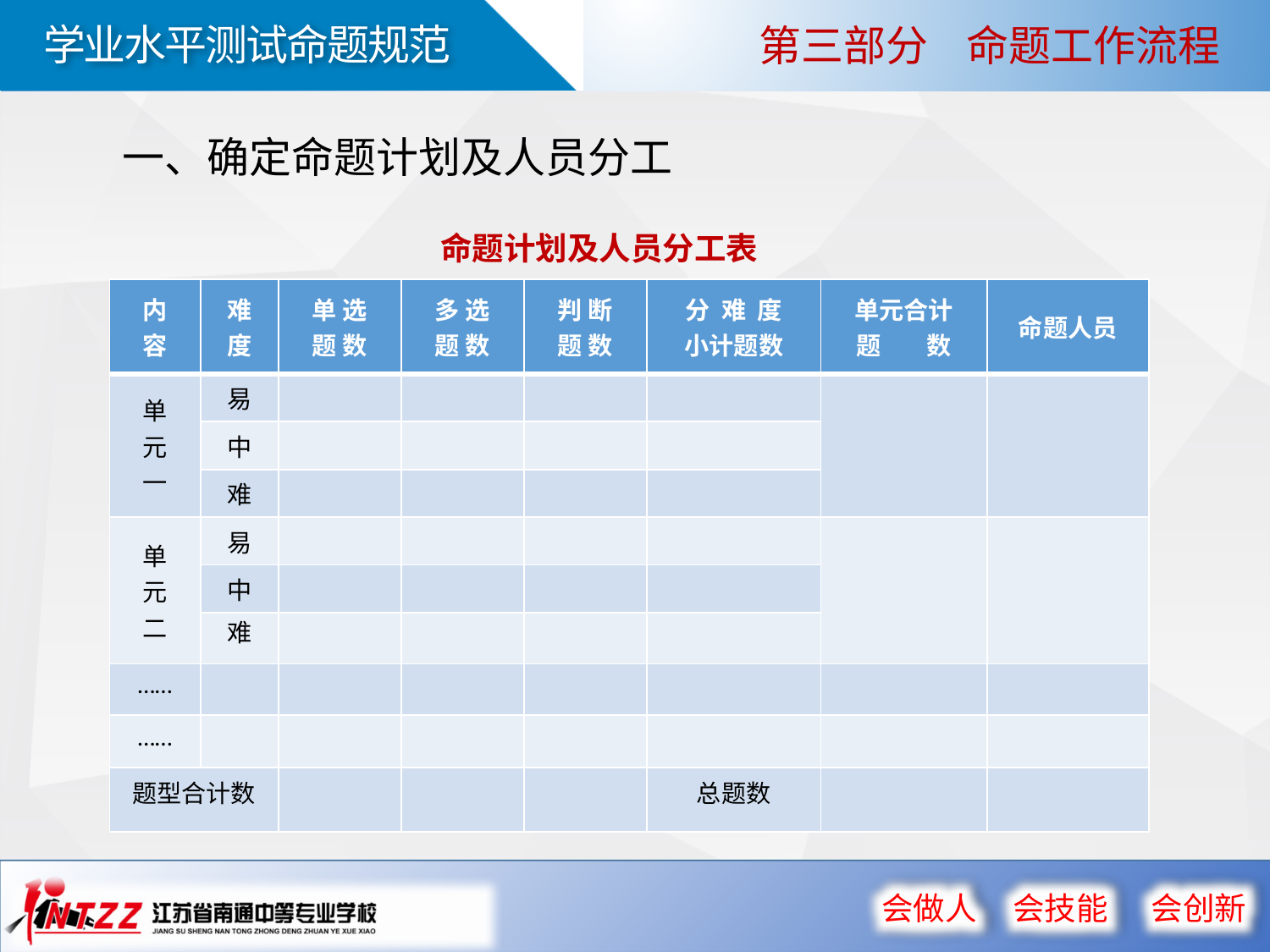

第三部分    命题工作流程
一、确定命题计划及人员分工
命题计划及人员分工表
| 内 容 | 难 度 | 单 选 题 数 | 多 选 题 数 | 判 断 题 数 | 分 难 度 小计题数 | 单元合计 题 数 | 命题人员 |
| --- | --- | --- | --- | --- | --- | --- | --- |
| 单 元 一 | 易 |  |  |  |  |  |  |
|  | 中 |  |  |  |  |  |  |
|  | 难 |  |  |  |  |  |  |
| 单 元 二 | 易 |  |  |  |  |  |  |
|  | 中 |  |  |  |  |  |  |
|  | 难 |  |  |  |  |  |  |
| …… |  |  |  |  |  |  |  |
| …… |  |  |  |  |  |  |  |
| 题型合计数 |  |  |  |  | 总题数 |  |  |